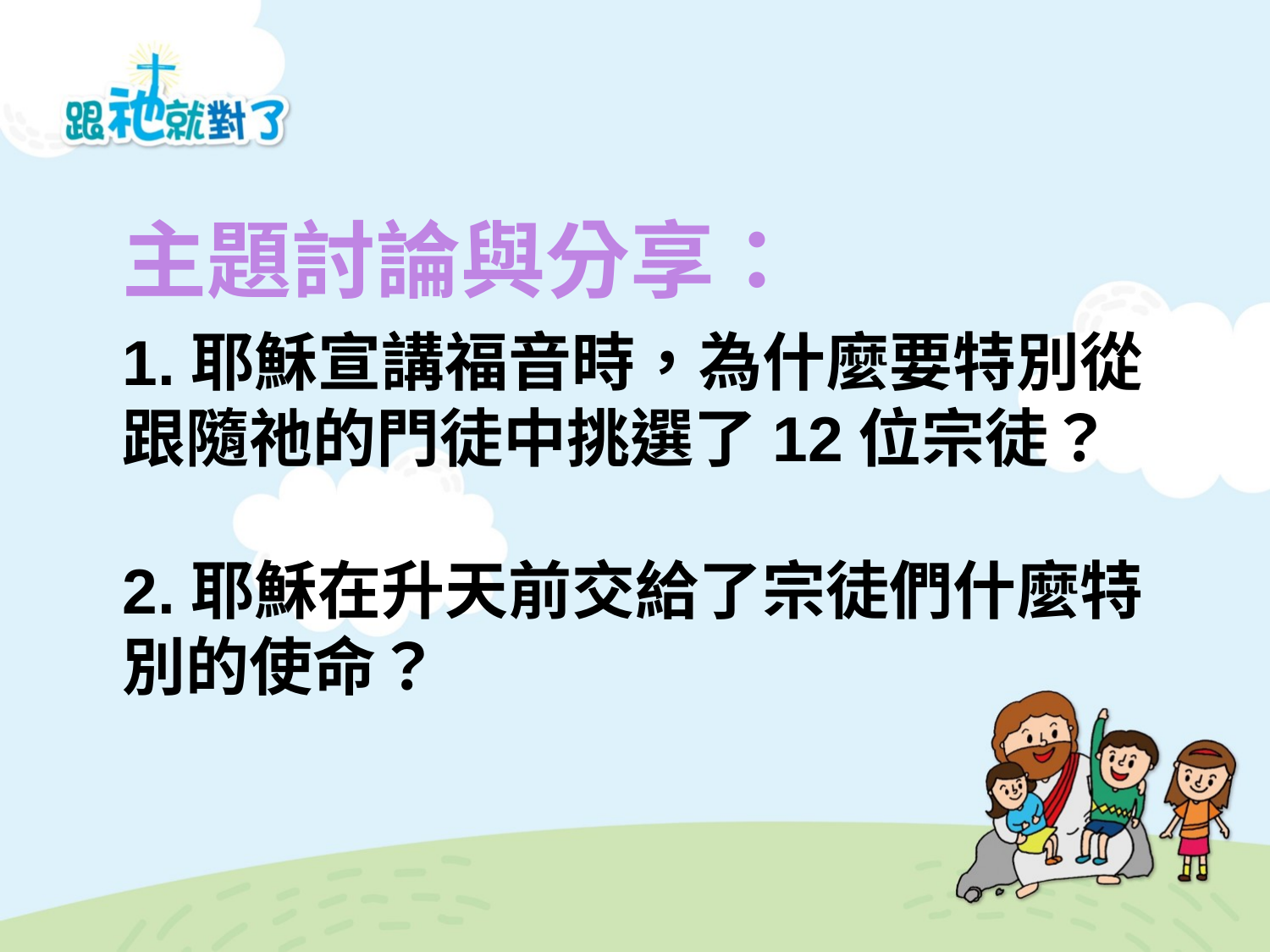

主題討論與分享：
1.耶穌宣講福音時，為什麼要特別從跟隨祂的門徒中挑選了12位宗徒？

2.耶穌在升天前交給了宗徒們什麼特別的使命？